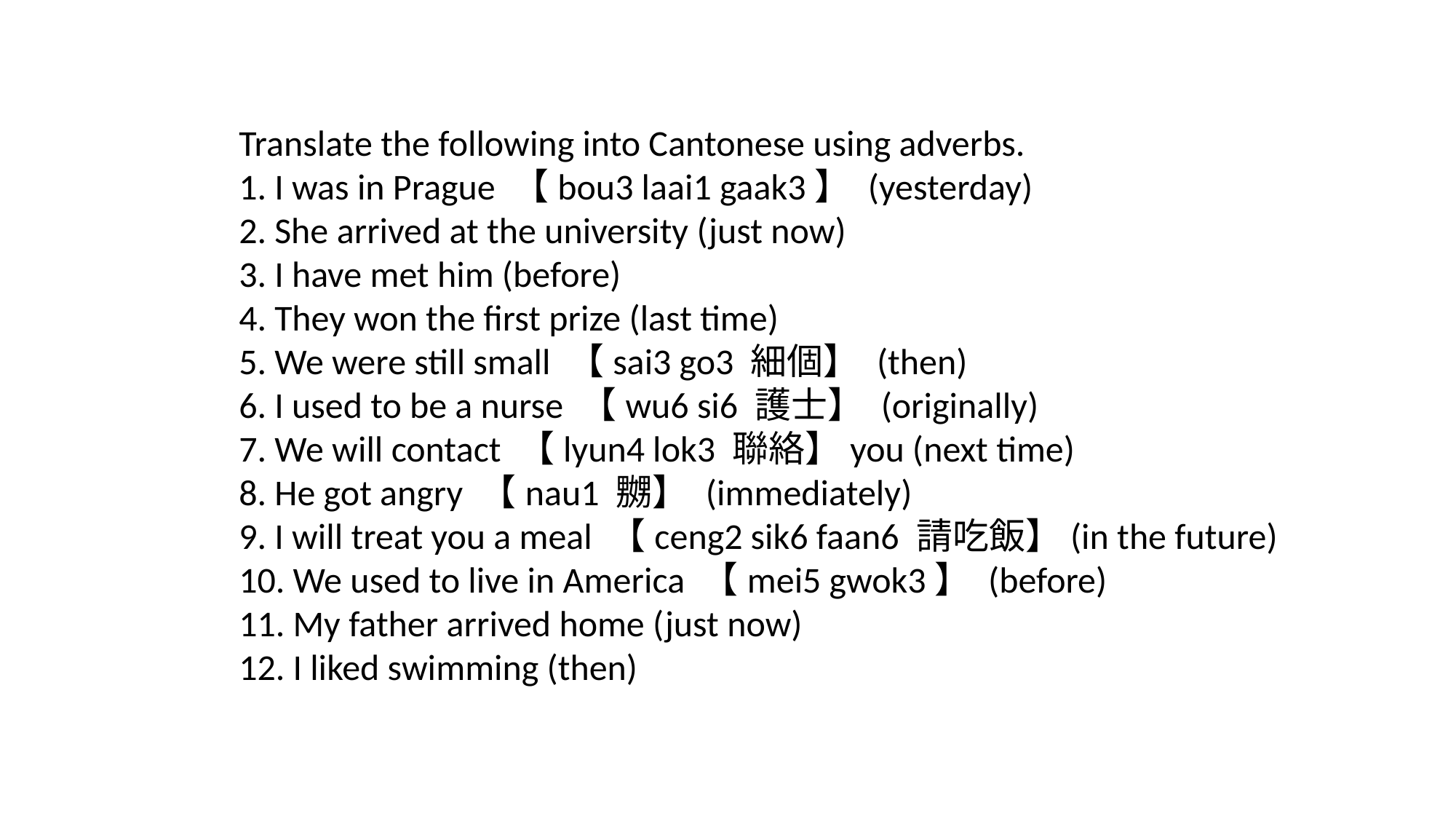

Translate the following into Cantonese using adverbs.
1. I was in Prague 【bou3 laai1 gaak3】 (yesterday)
2. She arrived at the university (just now)
3. I have met him (before)
4. They won the first prize (last time)
5. We were still small 【sai3 go3 細個】 (then)
6. I used to be a nurse 【wu6 si6 護士】 (originally)
7. We will contact 【lyun4 lok3 聯絡】you (next time)
8. He got angry 【nau1 嬲】 (immediately)
9. I will treat you a meal 【ceng2 sik6 faan6 請吃飯】(in the future)
10. We used to live in America 【mei5 gwok3】 (before)
11. My father arrived home (just now)
12. I liked swimming (then)